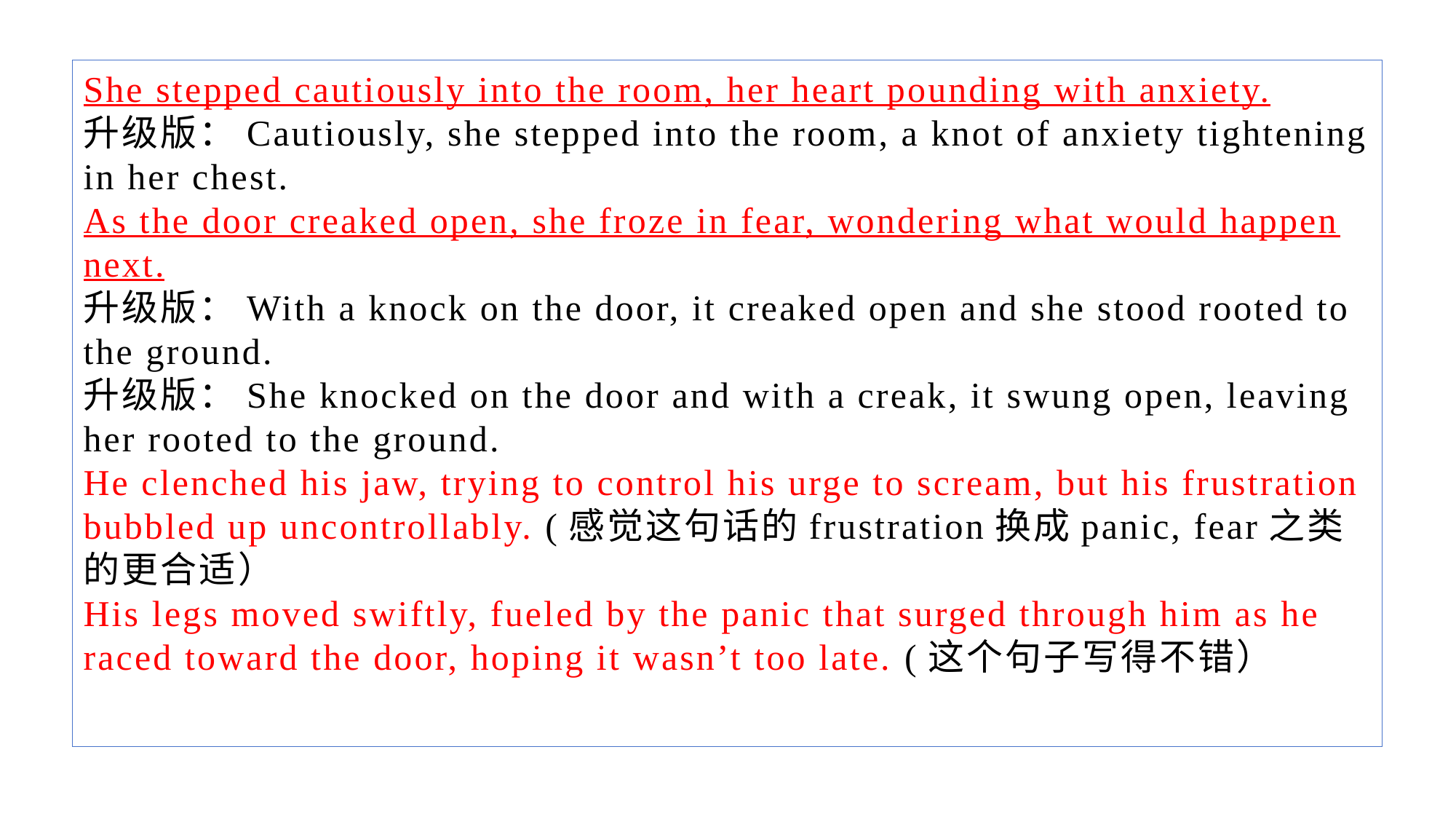

She stepped cautiously into the room, her heart pounding with anxiety.
升级版：Cautiously, she stepped into the room, a knot of anxiety tightening in her chest.
As the door creaked open, she froze in fear, wondering what would happen next.
升级版：With a knock on the door, it creaked open and she stood rooted to the ground.
升级版：She knocked on the door and with a creak, it swung open, leaving her rooted to the ground.
He clenched his jaw, trying to control his urge to scream, but his frustration bubbled up uncontrollably. (感觉这句话的frustration换成panic, fear之类的更合适）
His legs moved swiftly, fueled by the panic that surged through him as he raced toward the door, hoping it wasn’t too late. (这个句子写得不错）